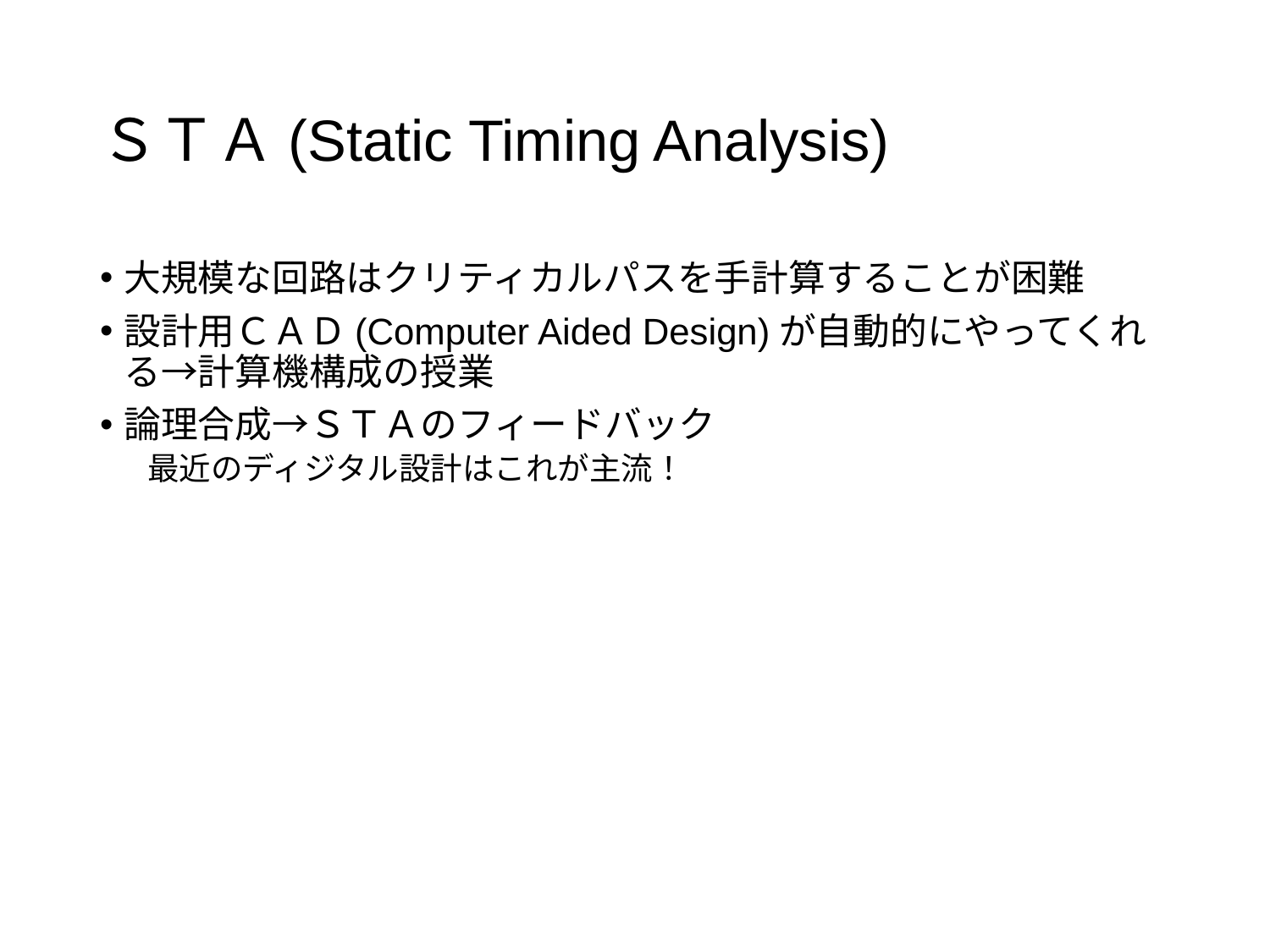

# ＳＴＡ(Static Timing Analysis)
大規模な回路はクリティカルパスを手計算することが困難
設計用ＣＡＤ(Computer Aided Design)が自動的にやってくれる→計算機構成の授業
論理合成→ＳＴＡのフィードバック
最近のディジタル設計はこれが主流！